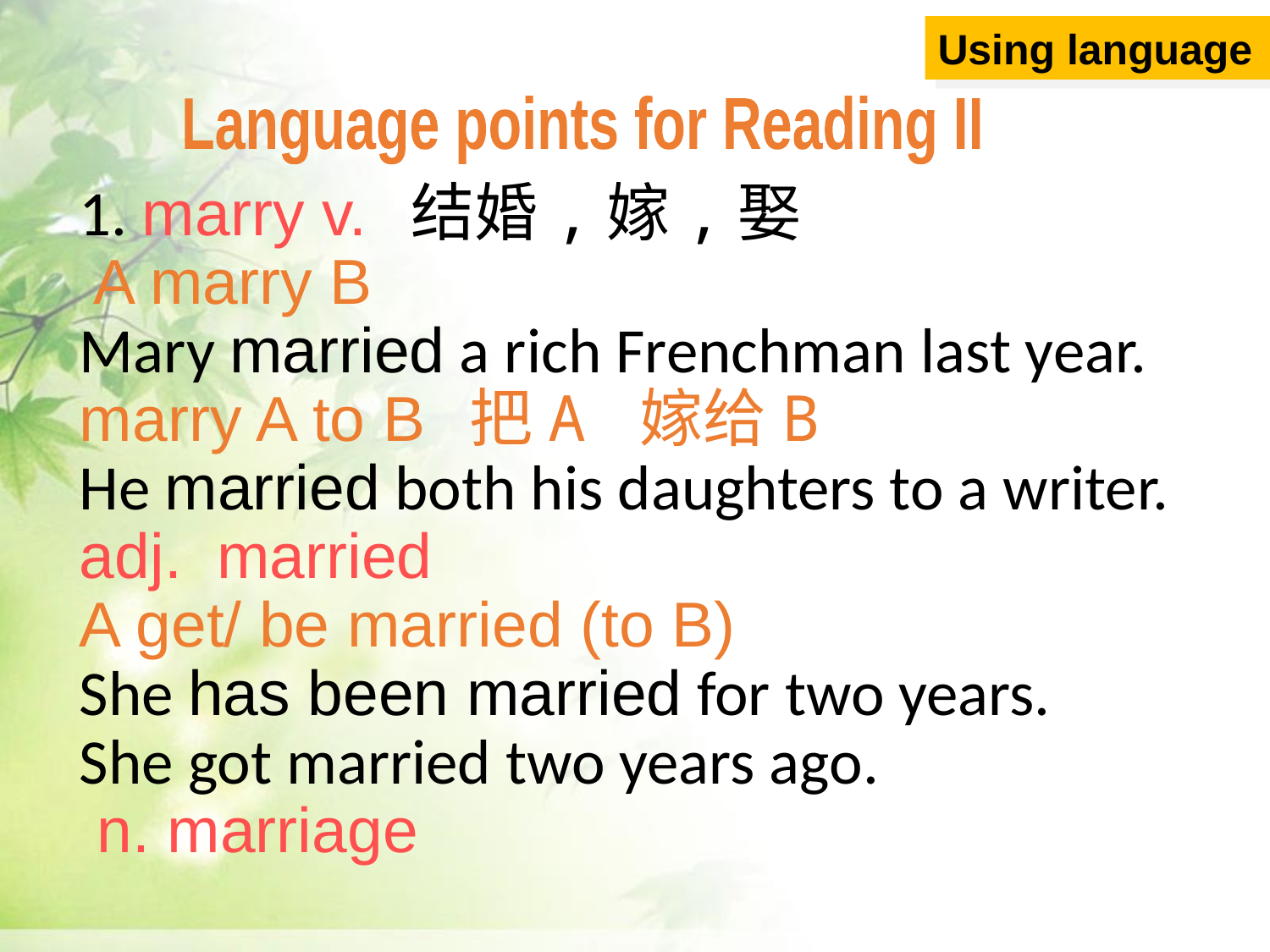

Using language
Language points for Reading II
1. marry v.  结婚,嫁,娶
 A marry B
Mary married a rich Frenchman last year.
marry A to B  把A 嫁给B
He married both his daughters to a writer.
adj.  married
A get/ be married (to B)
She has been married for two years.
She got married two years ago.
 n. marriage